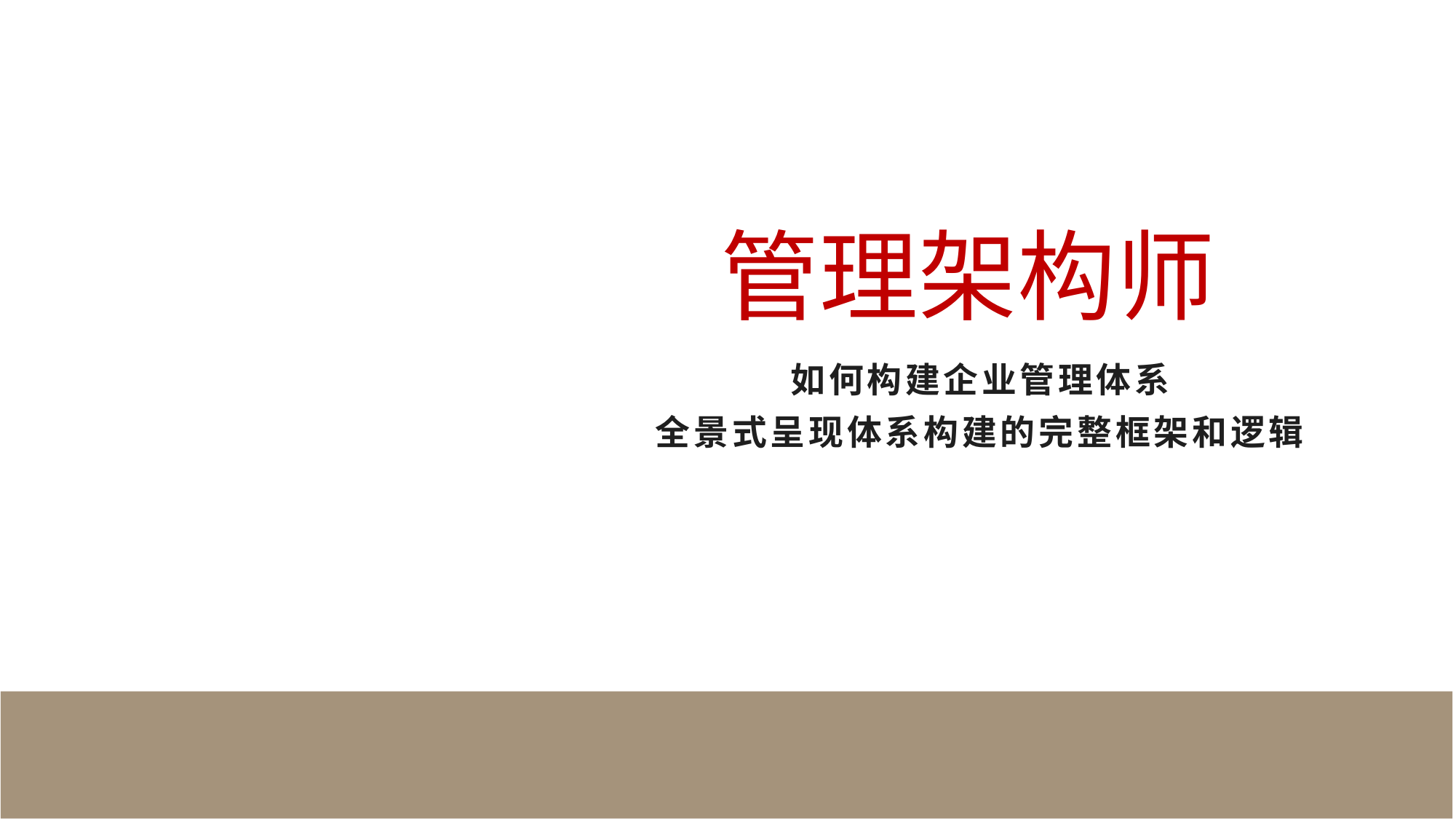

管理架构师

如何构建企业管理体系

全景式呈现体系构建的完整框架和逻辑